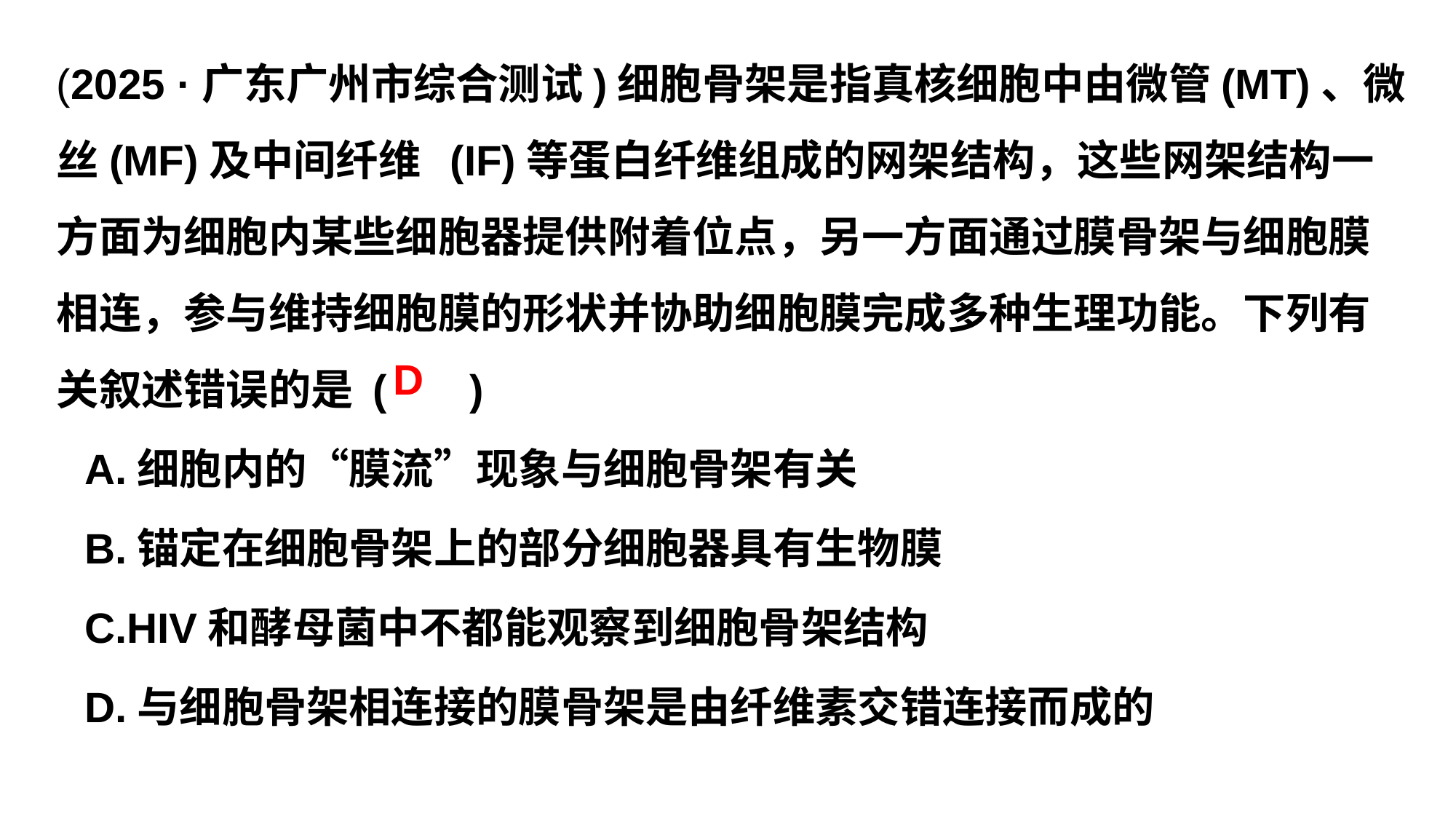

(2025 ·广东广州市综合测试)细胞骨架是指真核细胞中由微管(MT)、微丝(MF)及中间纤维  (IF)等蛋白纤维组成的网架结构，这些网架结构一方面为细胞内某些细胞器提供附着位点，另一方面通过膜骨架与细胞膜相连，参与维持细胞膜的形状并协助细胞膜完成多种生理功能。下列有关叙述错误的是 (       )
A.细胞内的“膜流”现象与细胞骨架有关
B.锚定在细胞骨架上的部分细胞器具有生物膜
C.HIV和酵母菌中不都能观察到细胞骨架结构
D.与细胞骨架相连接的膜骨架是由纤维素交错连接而成的
D